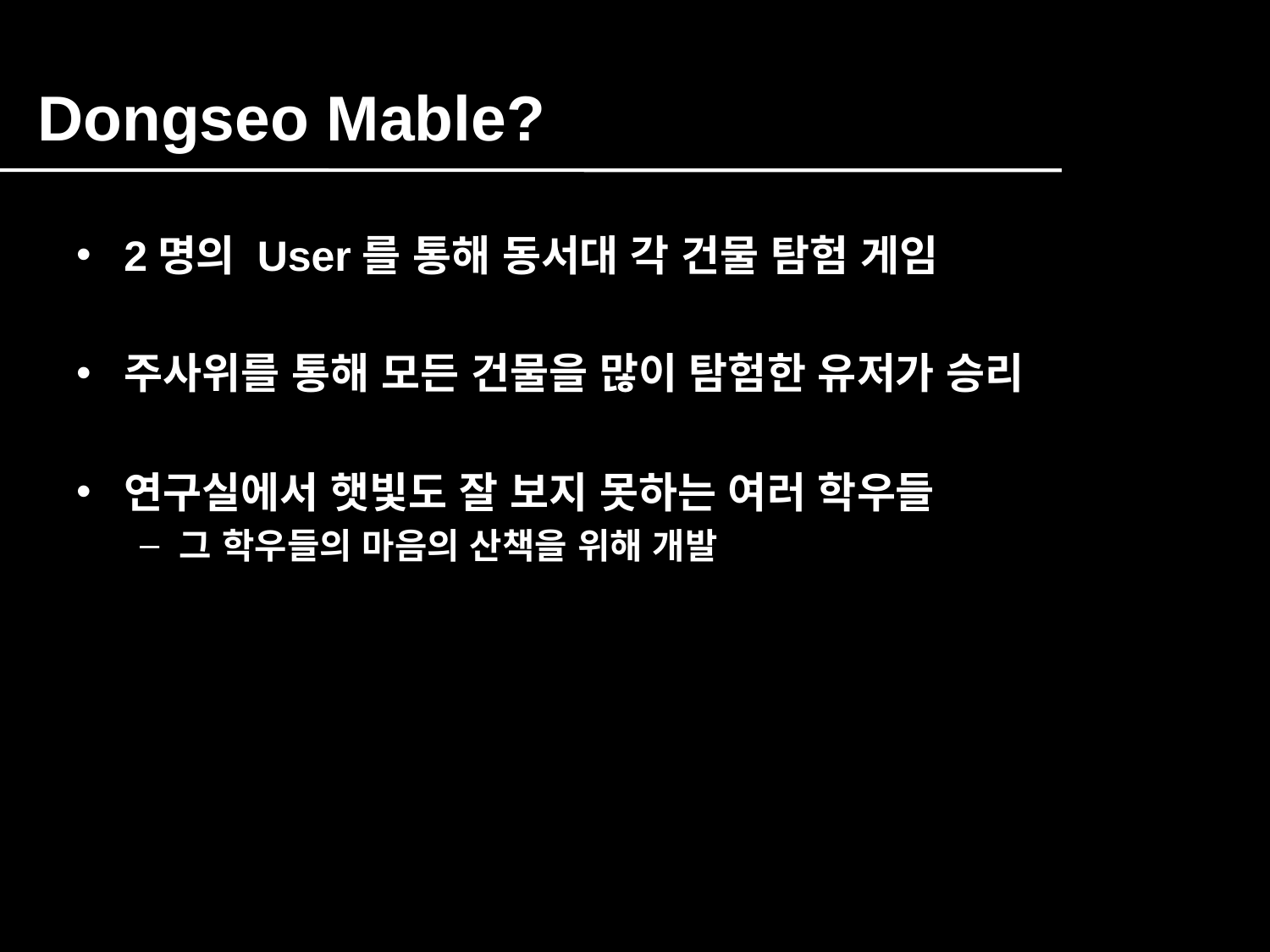

Dongseo Mable?
2명의 User를 통해 동서대 각 건물 탐험 게임

주사위를 통해 모든 건물을 많이 탐험한 유저가 승리

연구실에서 햇빛도 잘 보지 못하는 여러 학우들
그 학우들의 마음의 산책을 위해 개발